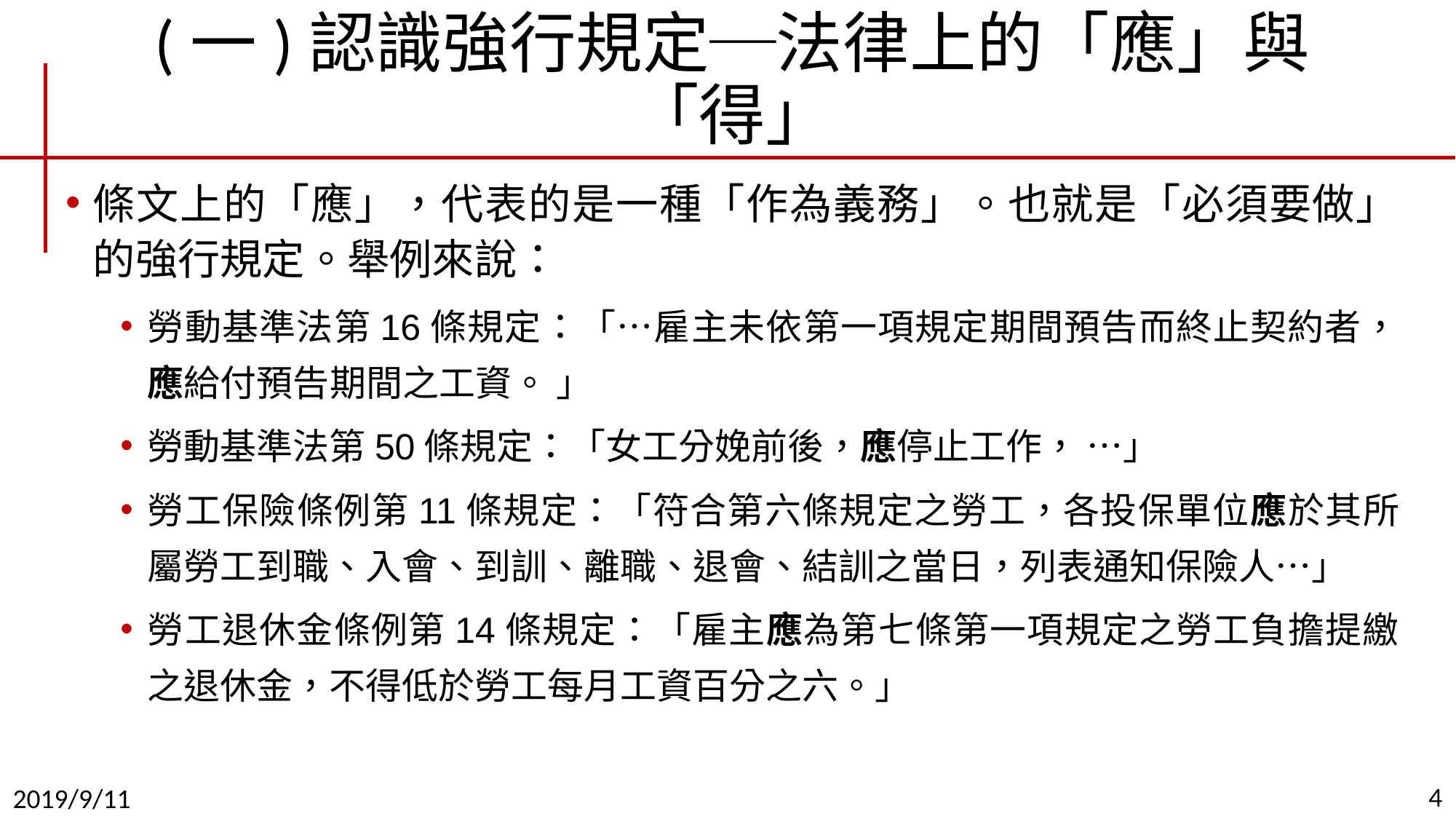

# (一)認識強行規定─法律上的「應」與「得」
條文上的「應」，代表的是一種「作為義務」。也就是「必須要做」的強行規定。舉例來說：
勞動基準法第16條規定：「…雇主未依第一項規定期間預告而終止契約者，應給付預告期間之工資。 」
勞動基準法第50條規定：「女工分娩前後，應停止工作， …」
勞工保險條例第11條規定：「符合第六條規定之勞工，各投保單位應於其所屬勞工到職、入會、到訓、離職、退會、結訓之當日，列表通知保險人…」
勞工退休金條例第14條規定：「雇主應為第七條第一項規定之勞工負擔提繳之退休金，不得低於勞工每月工資百分之六。」

4
2019/9/11